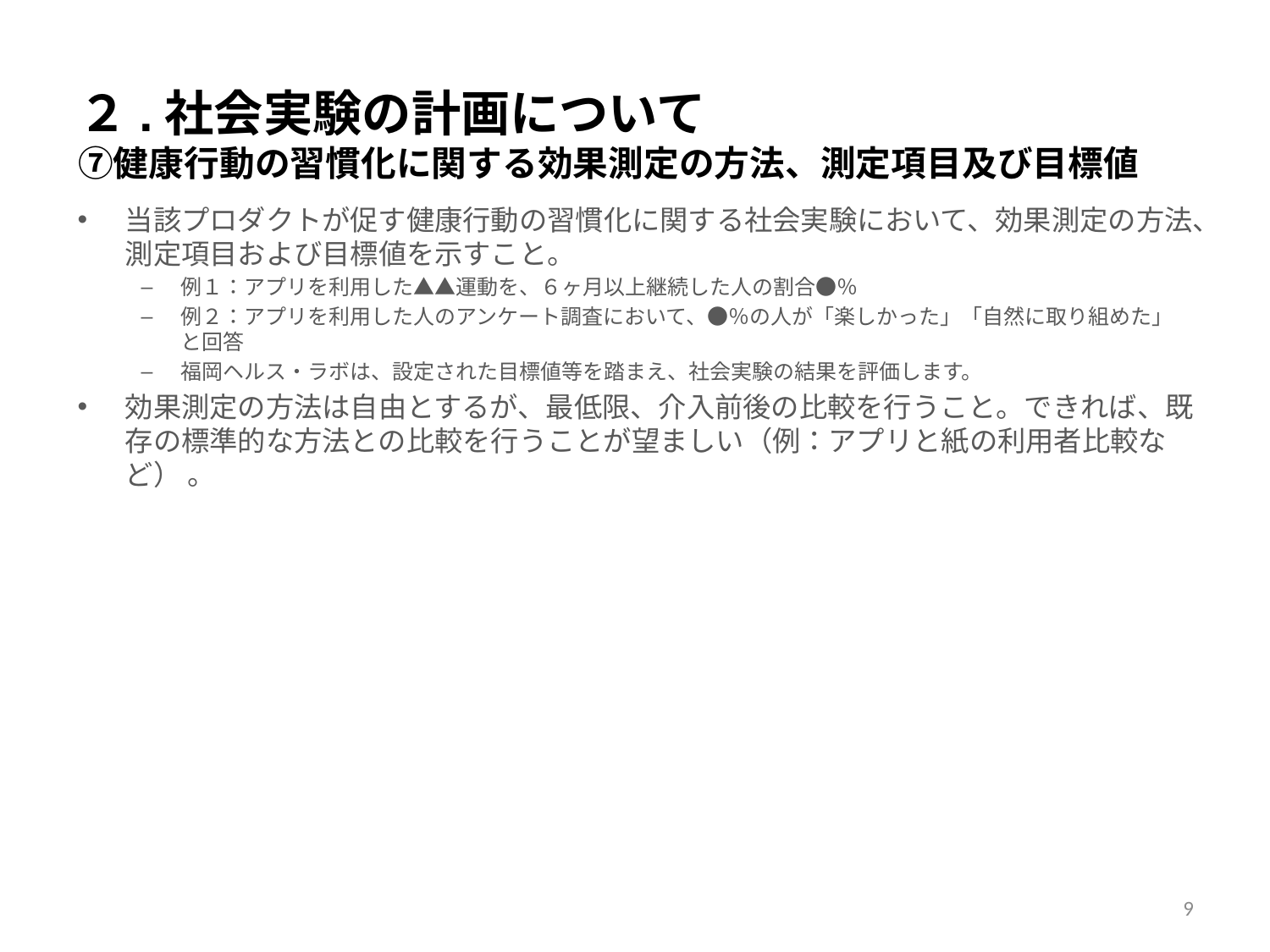

# ２.社会実験の計画について ⑦健康行動の習慣化に関する効果測定の方法、測定項目及び目標値
当該プロダクトが促す健康行動の習慣化に関する社会実験において、効果測定の方法、測定項目および目標値を示すこと。
例１：アプリを利用した▲▲運動を、６ヶ月以上継続した人の割合●％
例２：アプリを利用した人のアンケート調査において、●％の人が「楽しかった」「自然に取り組めた」と回答
福岡ヘルス・ラボは、設定された目標値等を踏まえ、社会実験の結果を評価します。
効果測定の方法は自由とするが、最低限、介入前後の比較を行うこと。できれば、既存の標準的な方法との比較を行うことが望ましい（例：アプリと紙の利用者比較など） 。

9